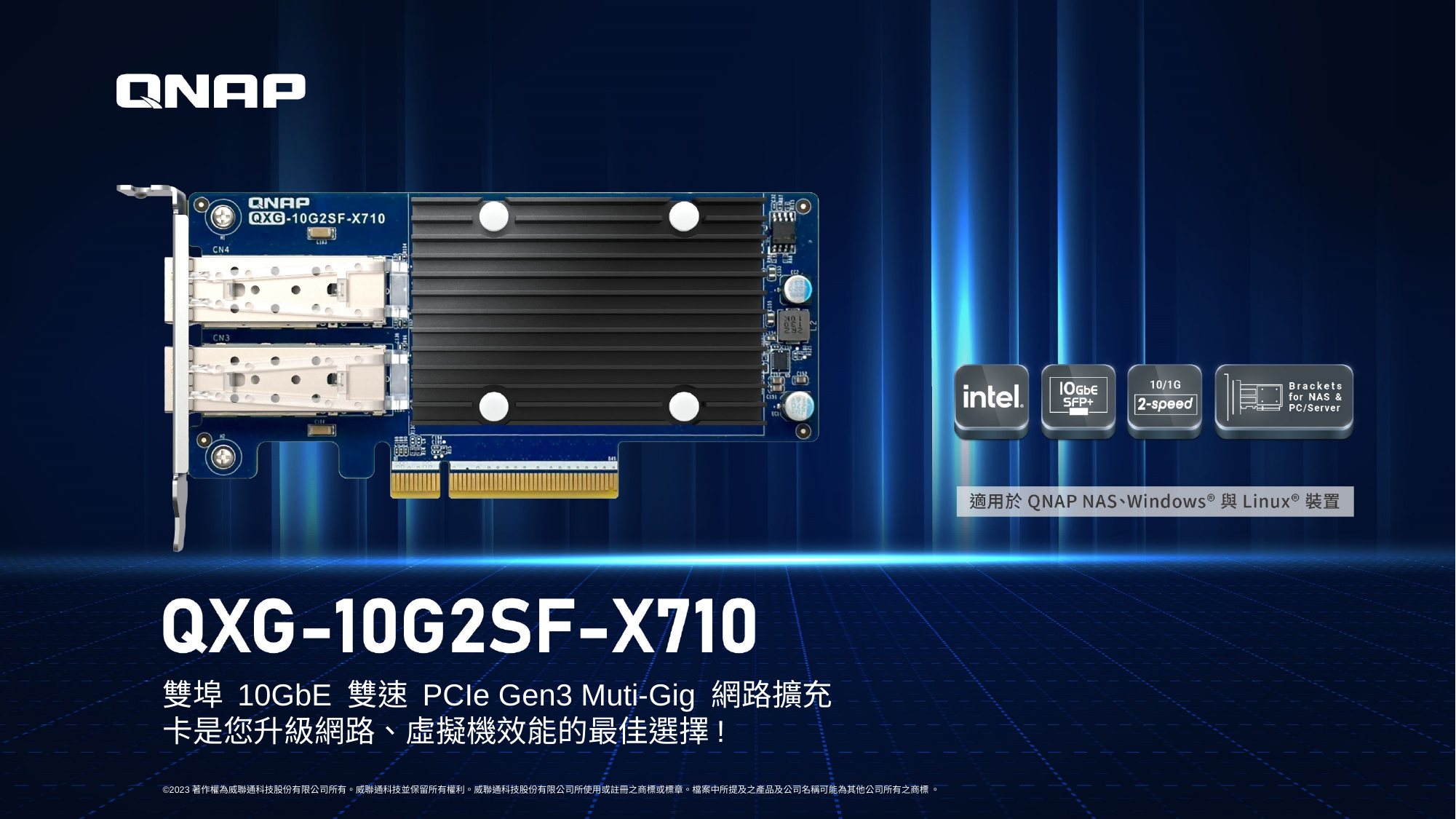

雙埠 10GbE 雙速 PCIe Gen3 Muti-Gig 網路擴充卡是您升級網路、虛擬機效能的最佳選擇!
©2023著作權為威聯通科技股份有限公司所有。威聯通科技並保留所有權利。威聯通科技股份有限公司所使用或註冊之商標或標章。檔案中所提及之產品及公司名稱可能為其他公司所有之商標 。